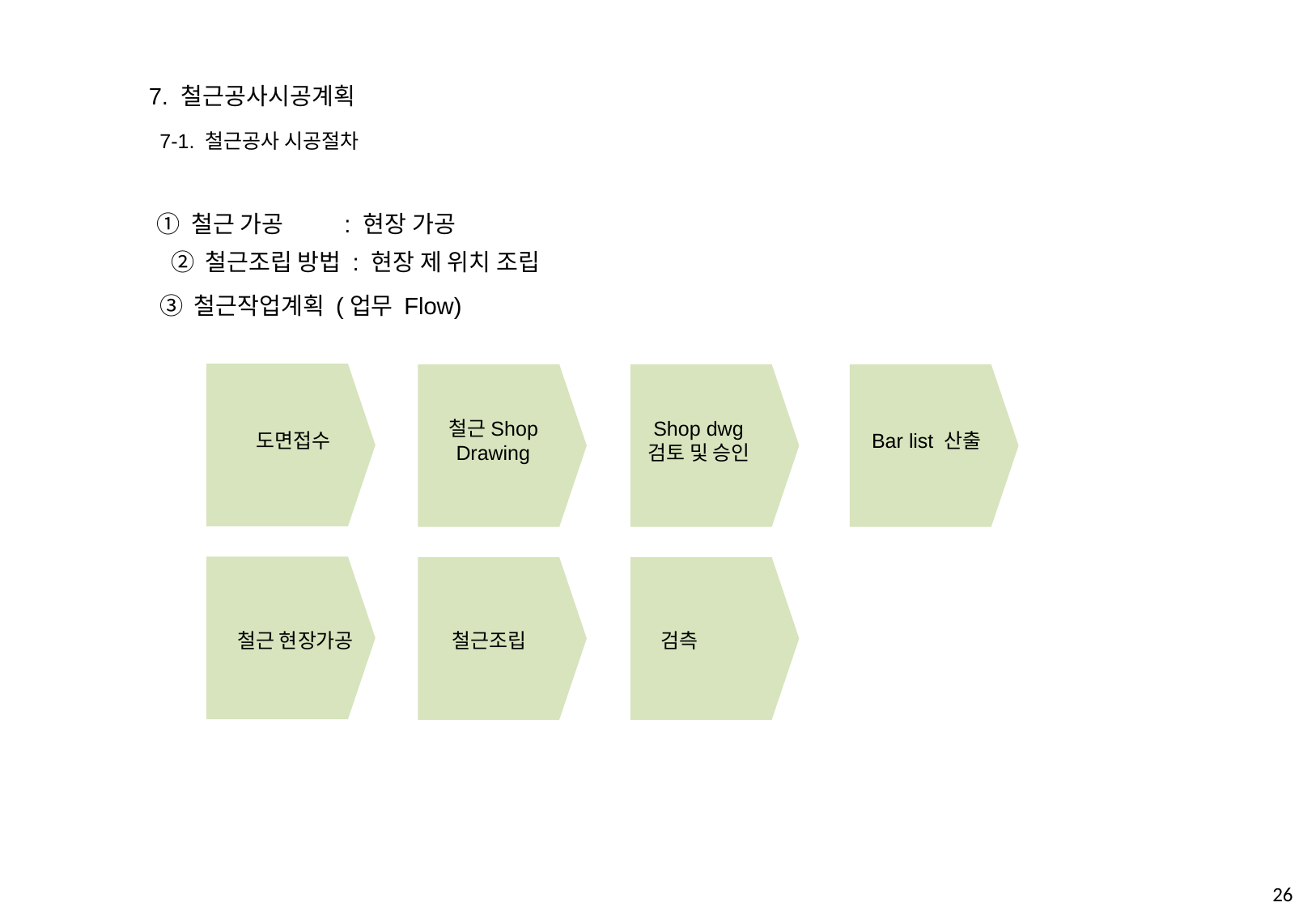

7. 철근공사시공계획
7-1. 철근공사 시공절차
① 철근 가공        : 현장 가공
② 철근조립 방법 : 현장 제 위치 조립
③ 철근작업계획 (업무 Flow)

철근Shop
Shop dwg
도면접수
Bar list 산출
Drawing
검토 및 승인

철근 현장가공	철근조립	검측